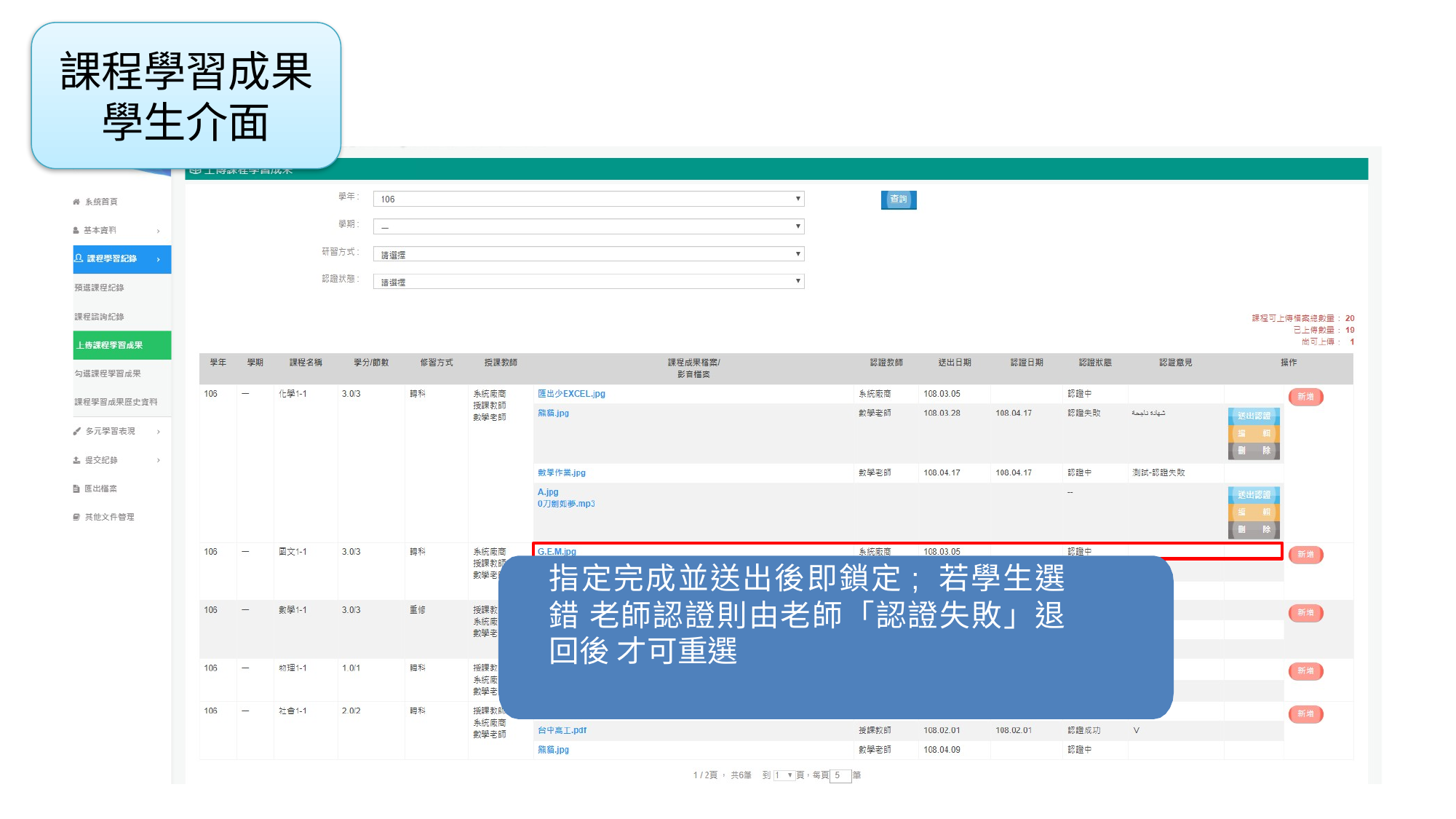

課程學習成果學生介面
# 上傳課程學習成果

指定完成並送出後即鎖定; 若學生選錯 老師認證則由老師「認證失敗」退回後 才可重選
23